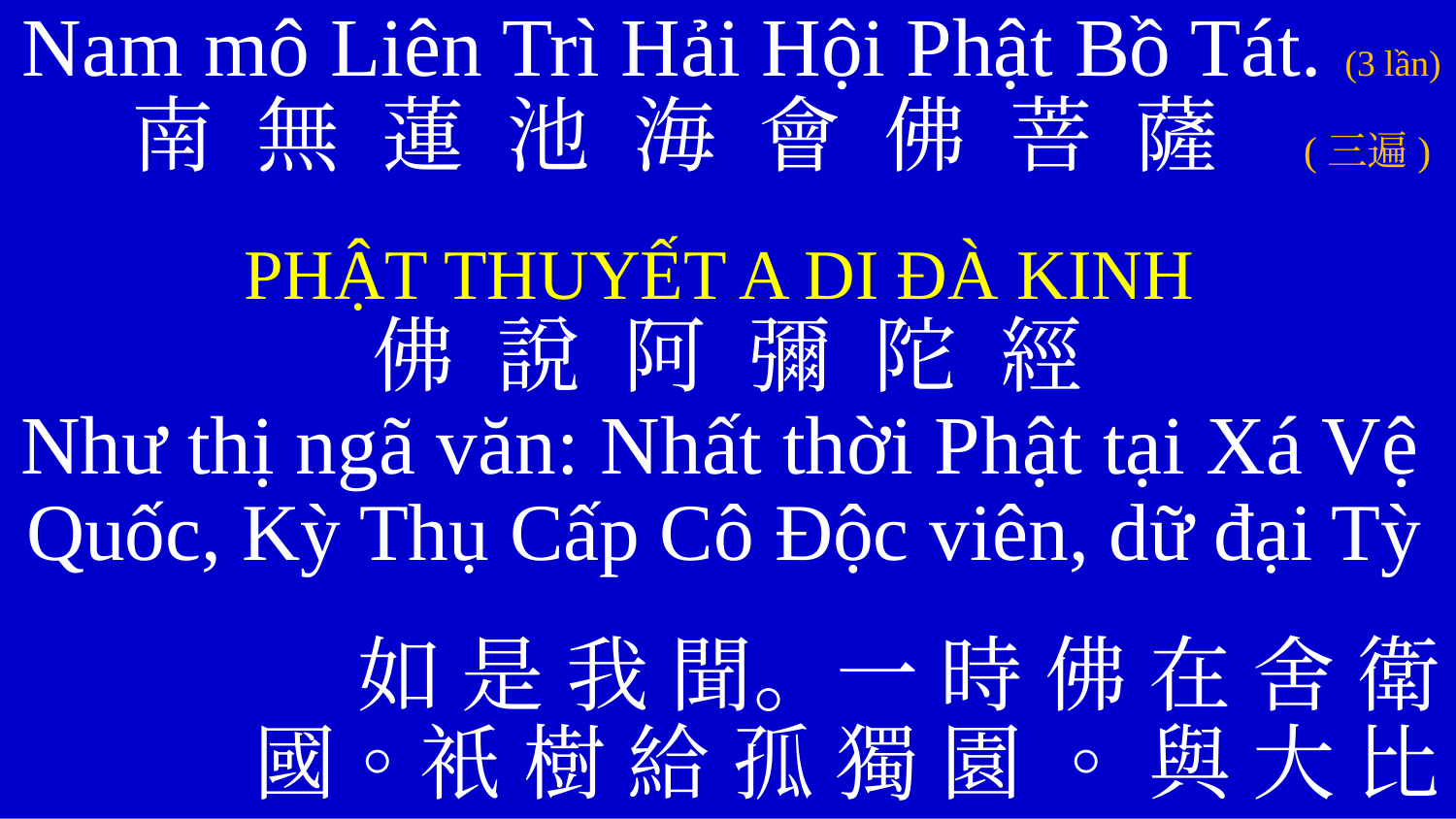

Nam mô Liên Trì Hải Hội Phật Bồ Tát. (3 lần)
南  無  蓮  池  海  會  佛  菩  薩   (三遍)

PHẬT THUYẾT A DI ÐÀ KINH
佛  說  阿  彌  陀  經
Như thị ngã văn: Nhất thời Phật tại Xá Vệ
Quốc, Kỳ Thụ Cấp Cô Độc viên, dữ đại Tỳ

如 是 我 聞。一 時 佛 在 舍 衛
國。衹 樹 給 孤 獨 園 。 與 大 比